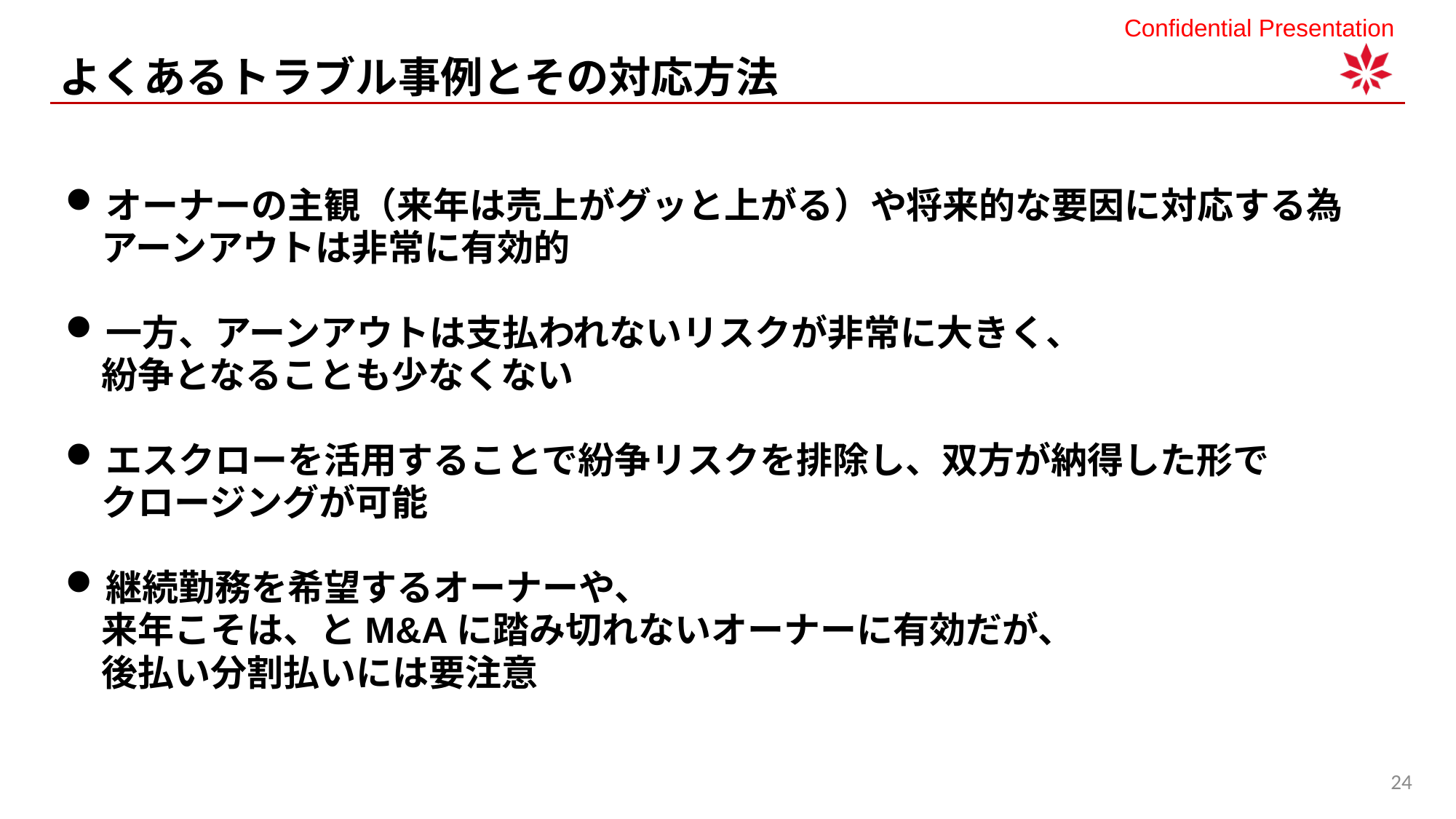

# よくあるトラブル事例とその対応方法
オーナーの主観（来年は売上がグッと上がる）や将来的な要因に対応する為
　アーンアウトは非常に有効的

一方、アーンアウトは支払われないリスクが非常に大きく、
　紛争となることも少なくない

エスクローを活用することで紛争リスクを排除し、双方が納得した形で
　クロージングが可能

継続勤務を希望するオーナーや、
　来年こそは、とM&Aに踏み切れないオーナーに有効だが、
　後払い分割払いには要注意
24